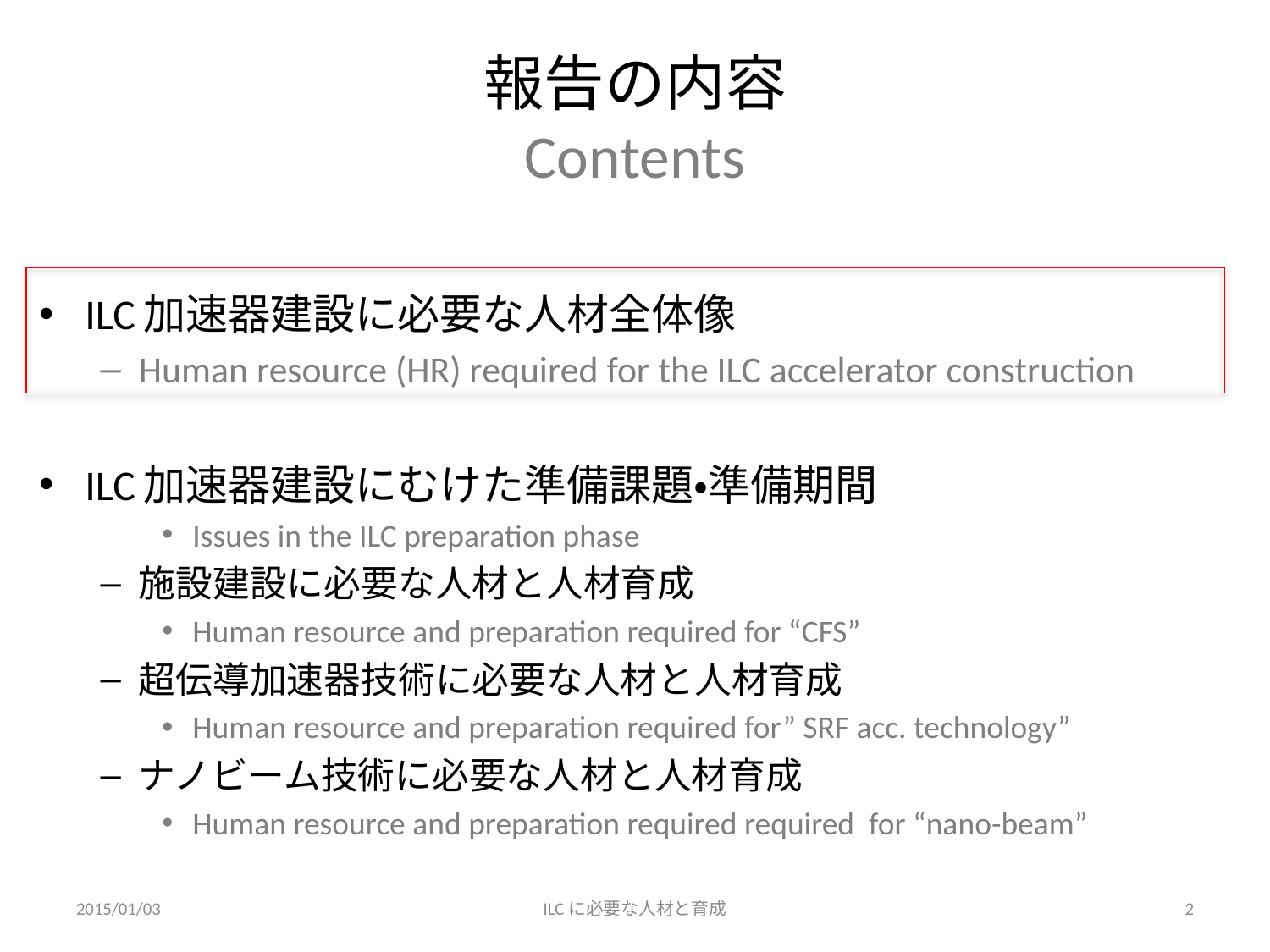

# 報告の内容 Contents

ILC加速器建設に必要な人材全体像
Human resource (HR) required for the ILC accelerator construction

ILC加速器建設にむけた準備課題・準備期間
Issues in the ILC preparation phase
施設建設に必要な人材と人材育成
Human resource and preparation required for “CFS”
超伝導加速器技術に必要な人材と人材育成
Human resource and preparation required for” SRF acc. technology”
ナノビーム技術に必要な人材と人材育成
Human resource and preparation required required  for “nano-beam”

2015/01/03
ILCに必要な人材と育成
2